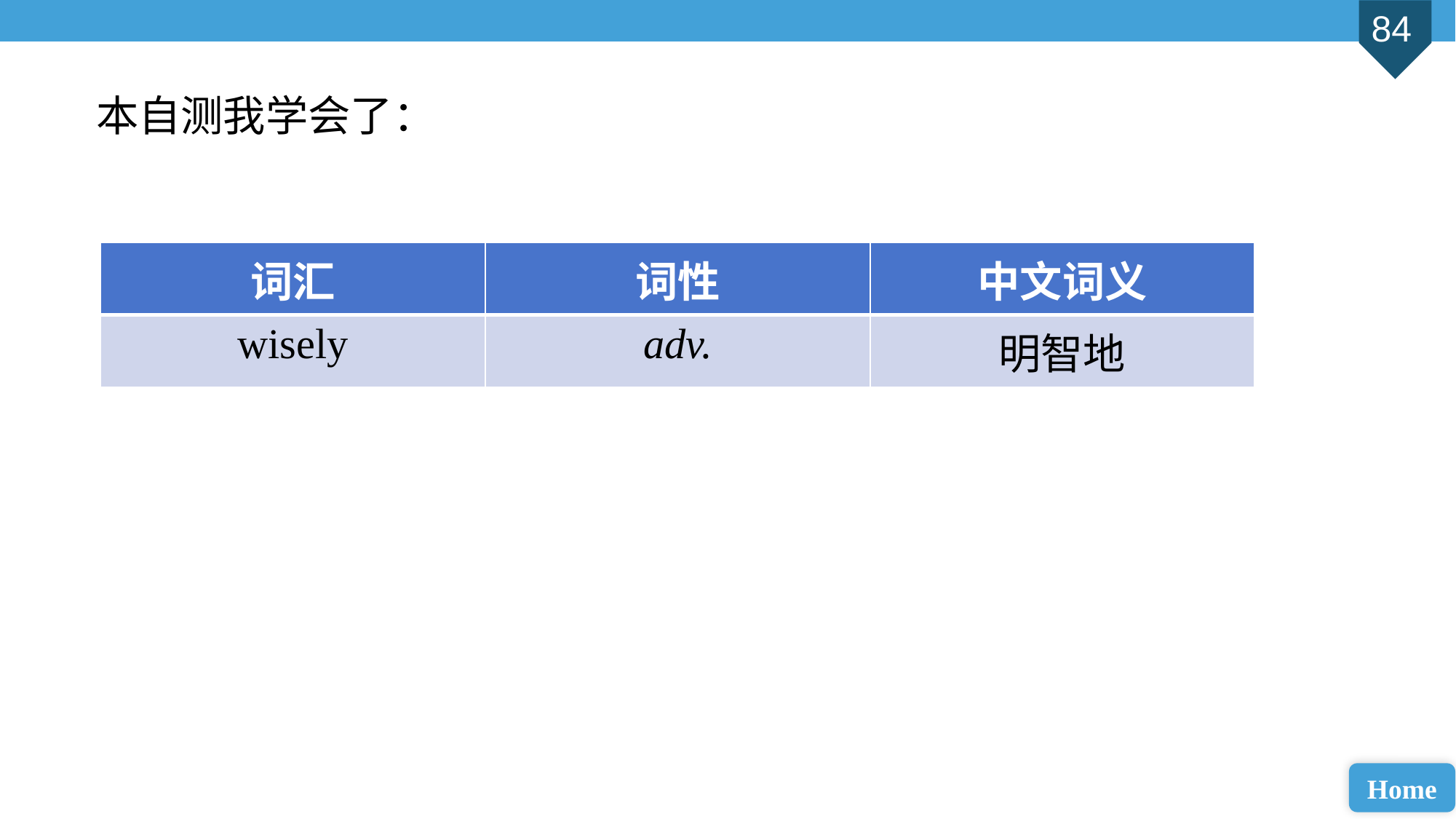

本自测我学会了：
| 词汇 | 词性 | 中文词义 |
| --- | --- | --- |
| wisely | adv. | 明智地 |